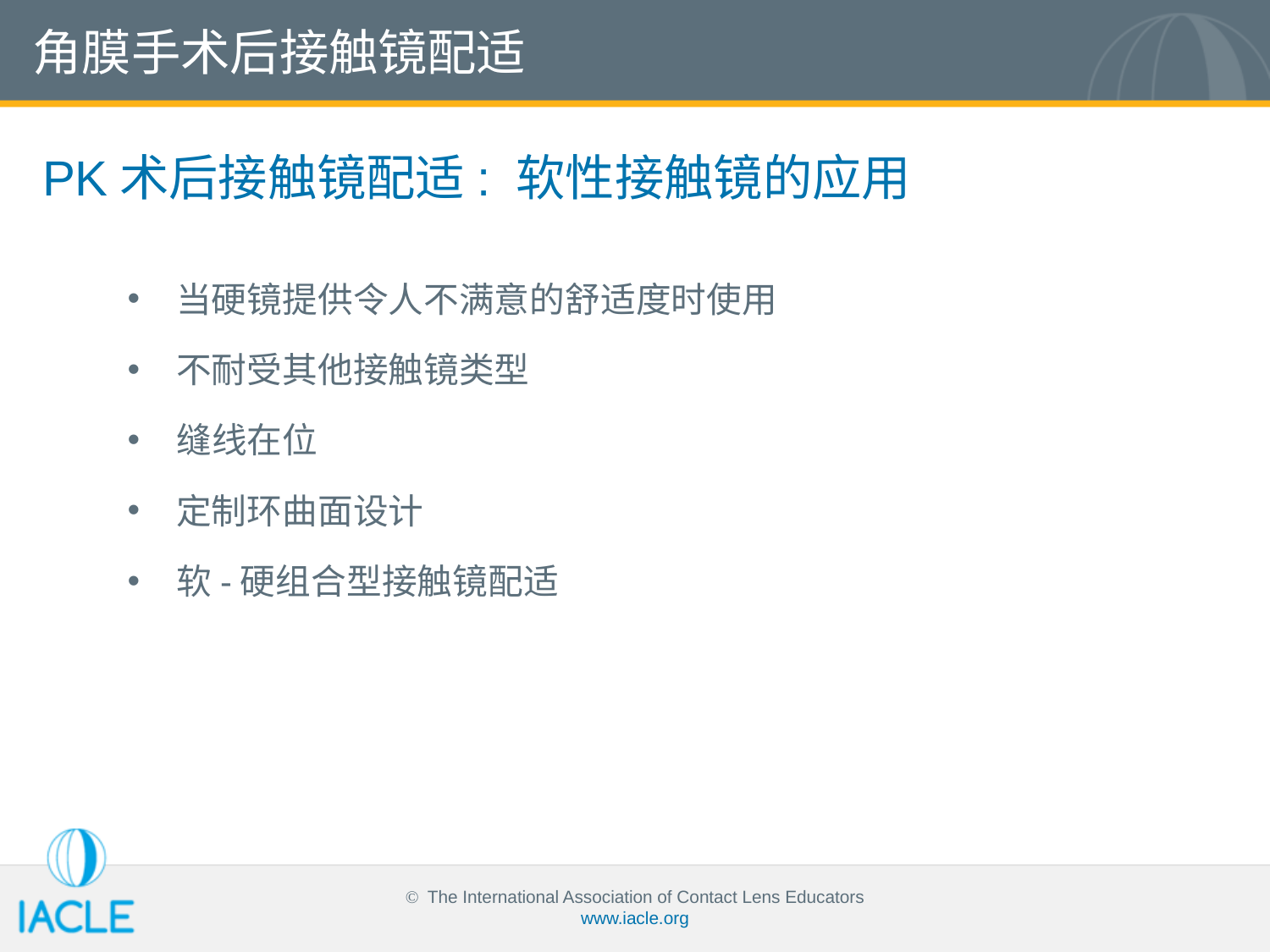

角膜手术后接触镜配适
PK术后接触镜配适: 软性接触镜的应用
当硬镜提供令人不满意的舒适度时使用
不耐受其他接触镜类型
缝线在位
定制环曲面设计
软-硬组合型接触镜配适